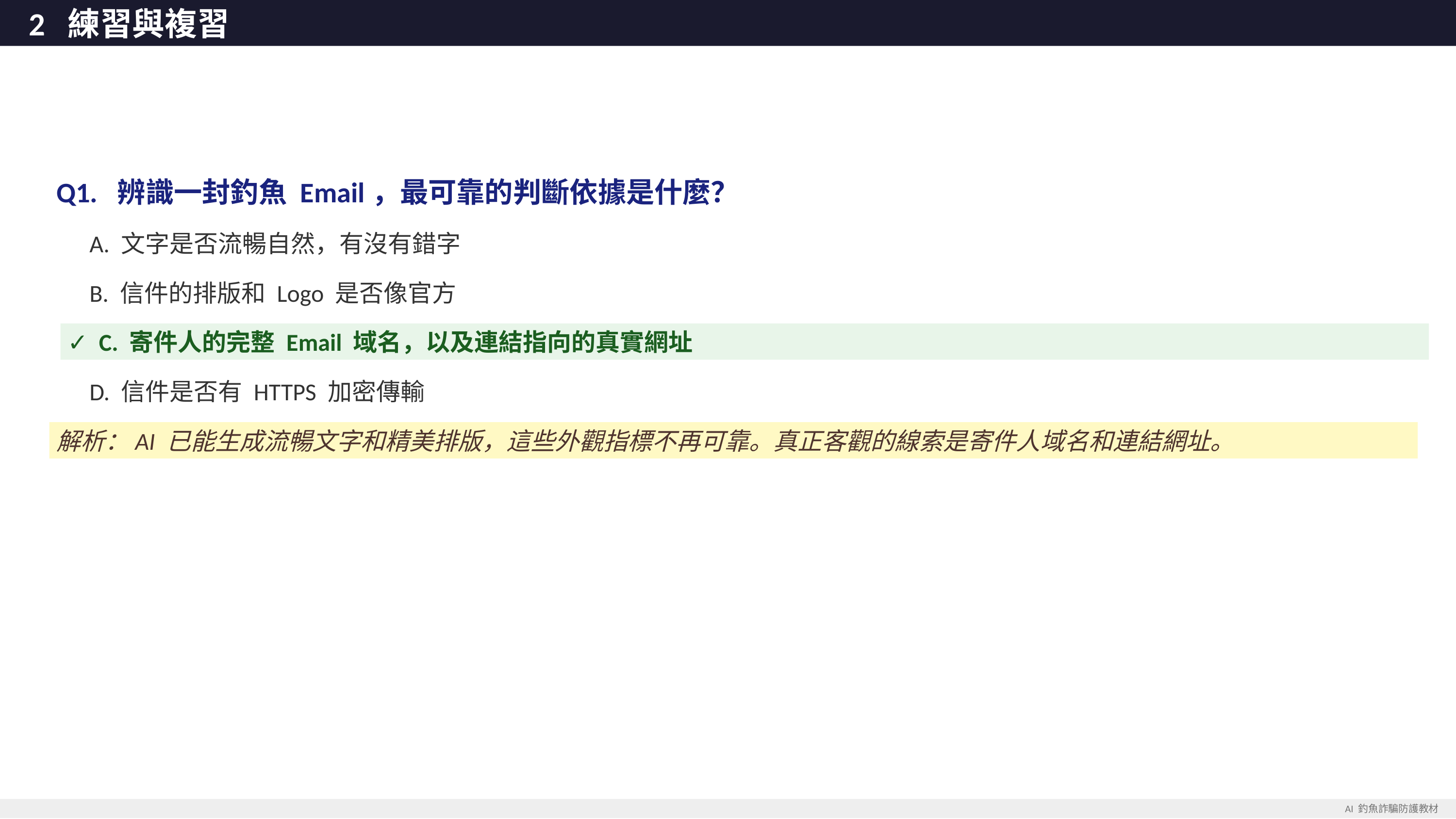

2  練習與複習
Q1.  辨識一封釣魚 Email，最可靠的判斷依據是什麼？
    A. 文字是否流暢自然，有沒有錯字
    B. 信件的排版和 Logo 是否像官方
✓  C. 寄件人的完整 Email 域名，以及連結指向的真實網址
    D. 信件是否有 HTTPS 加密傳輸
解析：AI 已能生成流暢文字和精美排版，這些外觀指標不再可靠。真正客觀的線索是寄件人域名和連結網址。
AI 釣魚詐騙防護教材